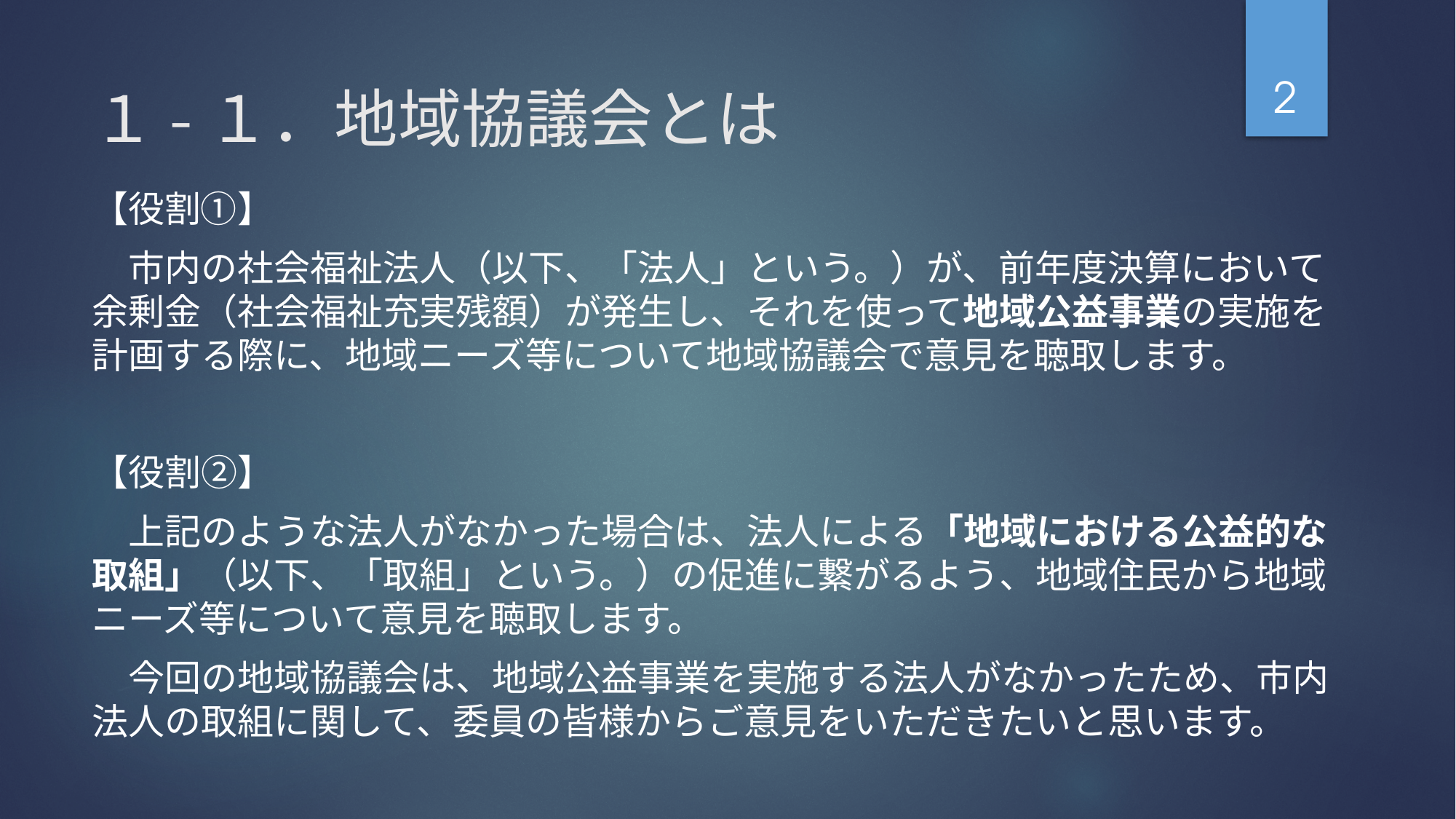

2
# １-１．地域協議会とは
【役割①】
　市内の社会福祉法人（以下、「法人」という。）が、前年度決算において余剰金（社会福祉充実残額）が発生し、それを使って地域公益事業の実施を計画する際に、地域ニーズ等について地域協議会で意見を聴取します。

【役割②】
　上記のような法人がなかった場合は、法人による「地域における公益的な取組」（以下、「取組」という。）の促進に繋がるよう、地域住民から地域ニーズ等について意見を聴取します。
　今回の地域協議会は、地域公益事業を実施する法人がなかったため、市内法人の取組に関して、委員の皆様からご意見をいただきたいと思います。